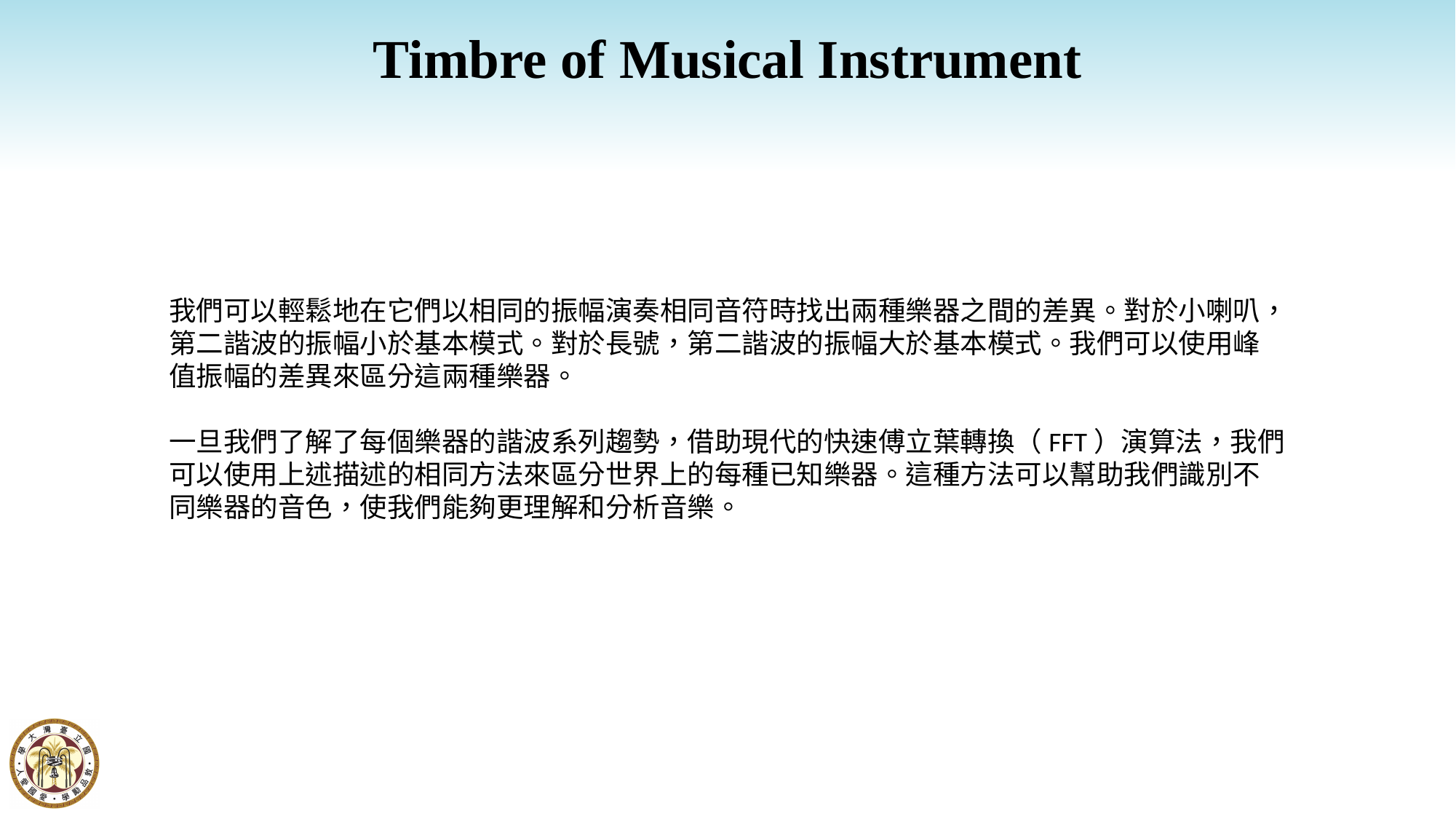

Timbre of Musical Instrument
我們可以輕鬆地在它們以相同的振幅演奏相同音符時找出兩種樂器之間的差異。對於小喇叭，第二諧波的振幅小於基本模式。對於長號，第二諧波的振幅大於基本模式。我們可以使用峰值振幅的差異來區分這兩種樂器。

一旦我們了解了每個樂器的諧波系列趨勢，借助現代的快速傅立葉轉換（FFT）演算法，我們可以使用上述描述的相同方法來區分世界上的每種已知樂器。這種方法可以幫助我們識別不同樂器的音色，使我們能夠更理解和分析音樂。